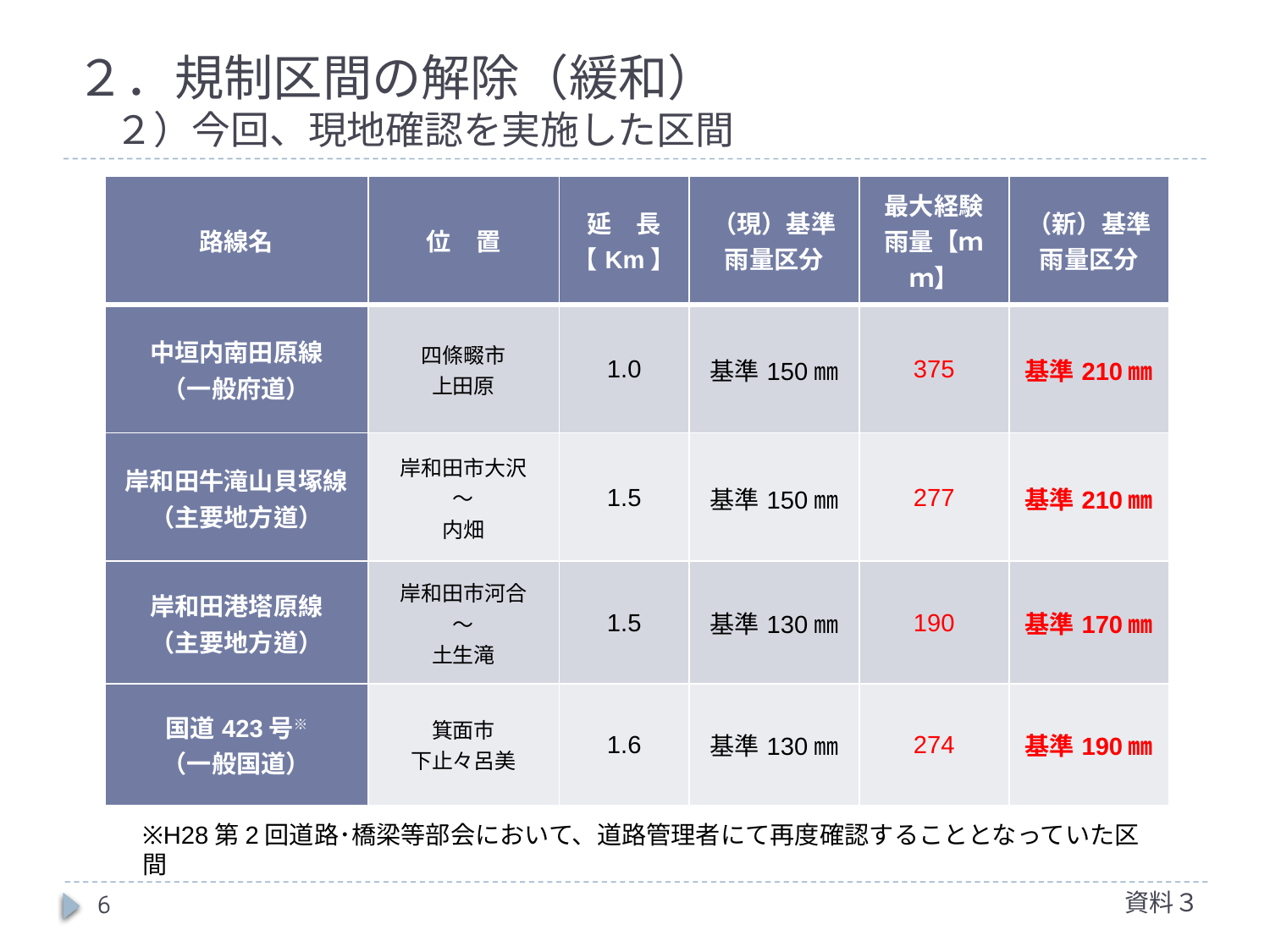

# ２．規制区間の解除（緩和） 　２）今回、現地確認を実施した区間
| 路線名 | 位　置 | 延　長 【Km】 | （現）基準 雨量区分 | 最大経験 雨量【ｍｍ】 | （新）基準 雨量区分 |
| --- | --- | --- | --- | --- | --- |
| 中垣内南田原線 （一般府道） | 四條畷市 上田原 | 1.0 | 基準150㎜ | 375 | 基準210㎜ |
| 岸和田牛滝山貝塚線 （主要地方道） | 岸和田市大沢 ～ 内畑 | 1.5 | 基準150㎜ | 277 | 基準210㎜ |
| 岸和田港塔原線 （主要地方道） | 岸和田市河合 ～ 土生滝 | 1.5 | 基準130㎜ | 190 | 基準170㎜ |
| 国道423号※ （一般国道） | 箕面市 下止々呂美 | 1.6 | 基準130㎜ | 274 | 基準190㎜ |
※H28第2回道路･橋梁等部会において、道路管理者にて再度確認することとなっていた区間
資料３
6